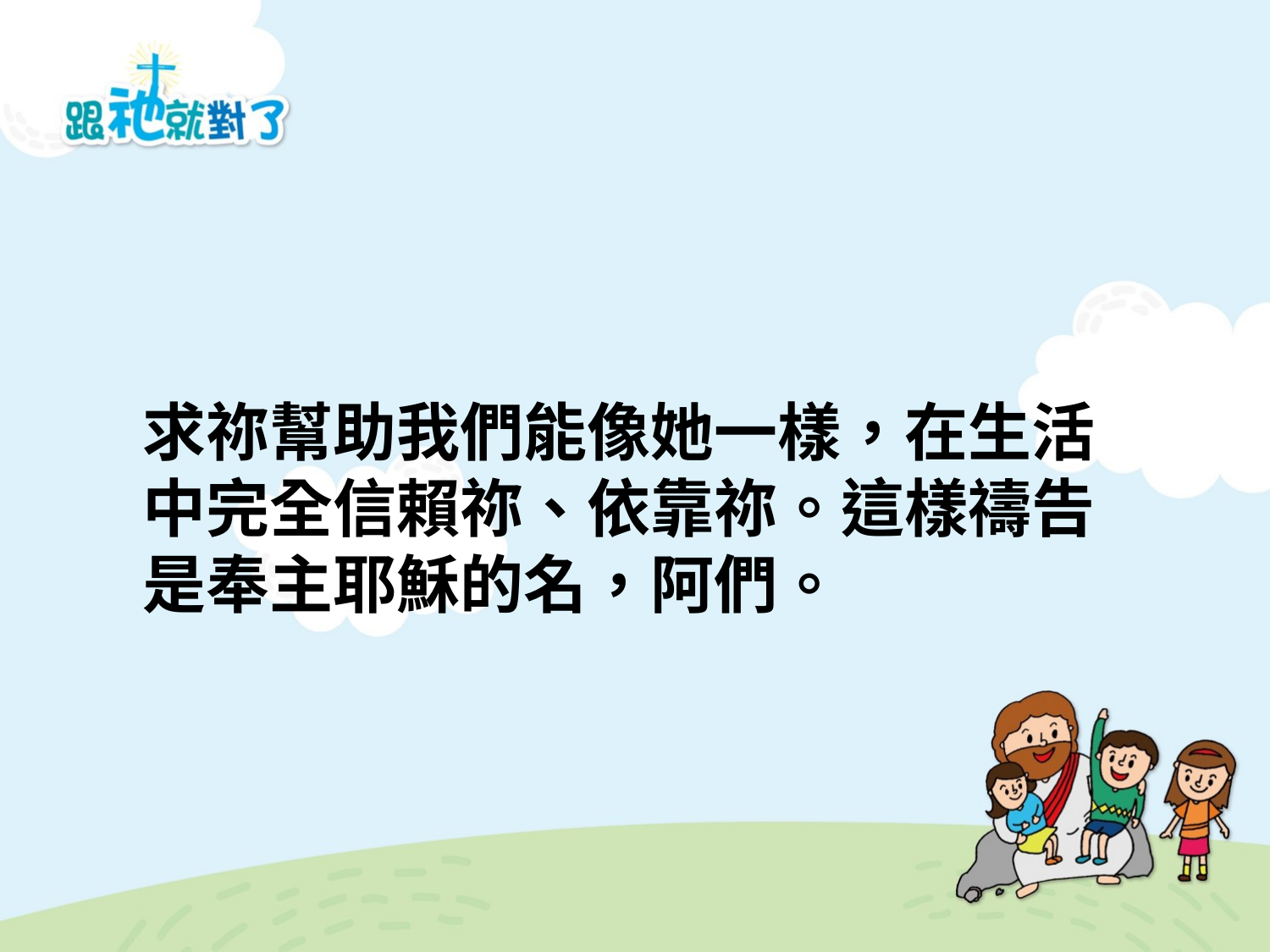

求祢幫助我們能像她一樣，在生活中完全信賴祢、依靠祢。這樣禱告是奉主耶穌的名，阿們。